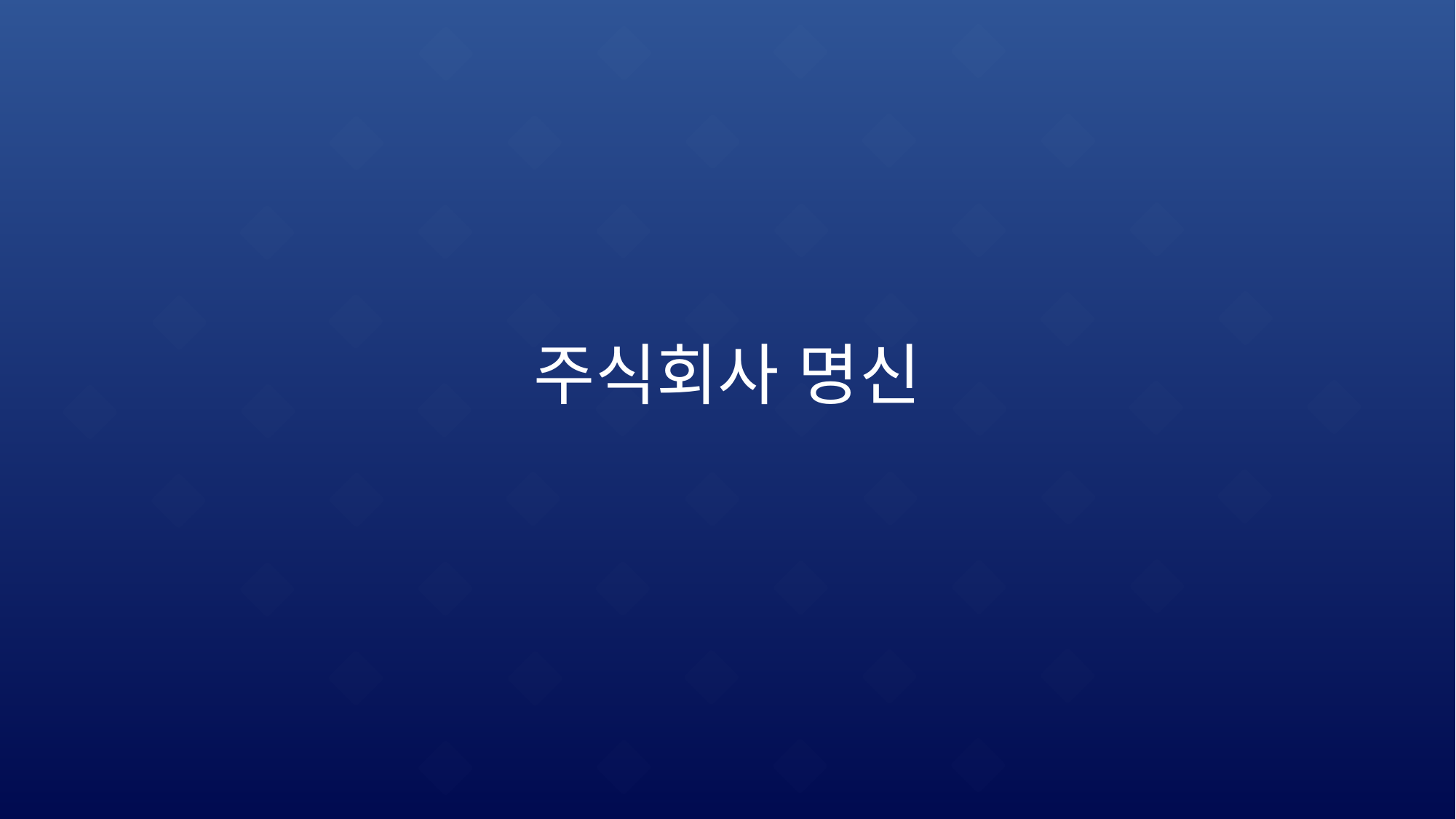

# 주식회사 명신

01. 기업현황
02. 생산 제품
03. 제품, 인증서, 및 특허증
04. 자주 묻는 질문
2024 회사소개서
IMSF Co., Ltd 주식회사 명신
대표이사 홍성준